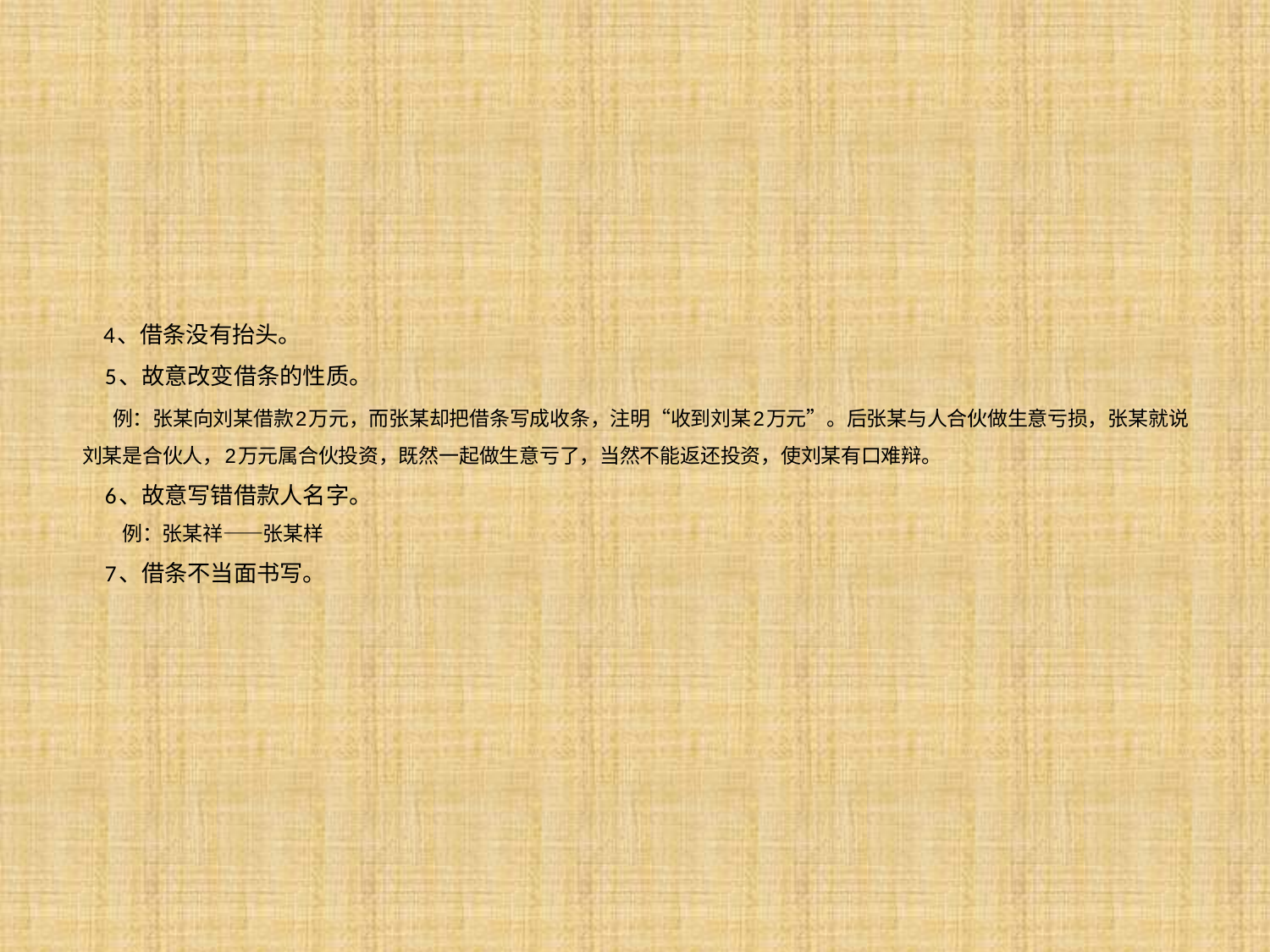

# 4、借条没有抬头。 5、故意改变借条的性质。 例：张某向刘某借款2万元，而张某却把借条写成收条，注明“收到刘某2万元”。后张某与人合伙做生意亏损，张某就说刘某是合伙人，2万元属合伙投资，既然一起做生意亏了，当然不能返还投资，使刘某有口难辩。 6、故意写错借款人名字。 例：张某祥——张某样 7、借条不当面书写。